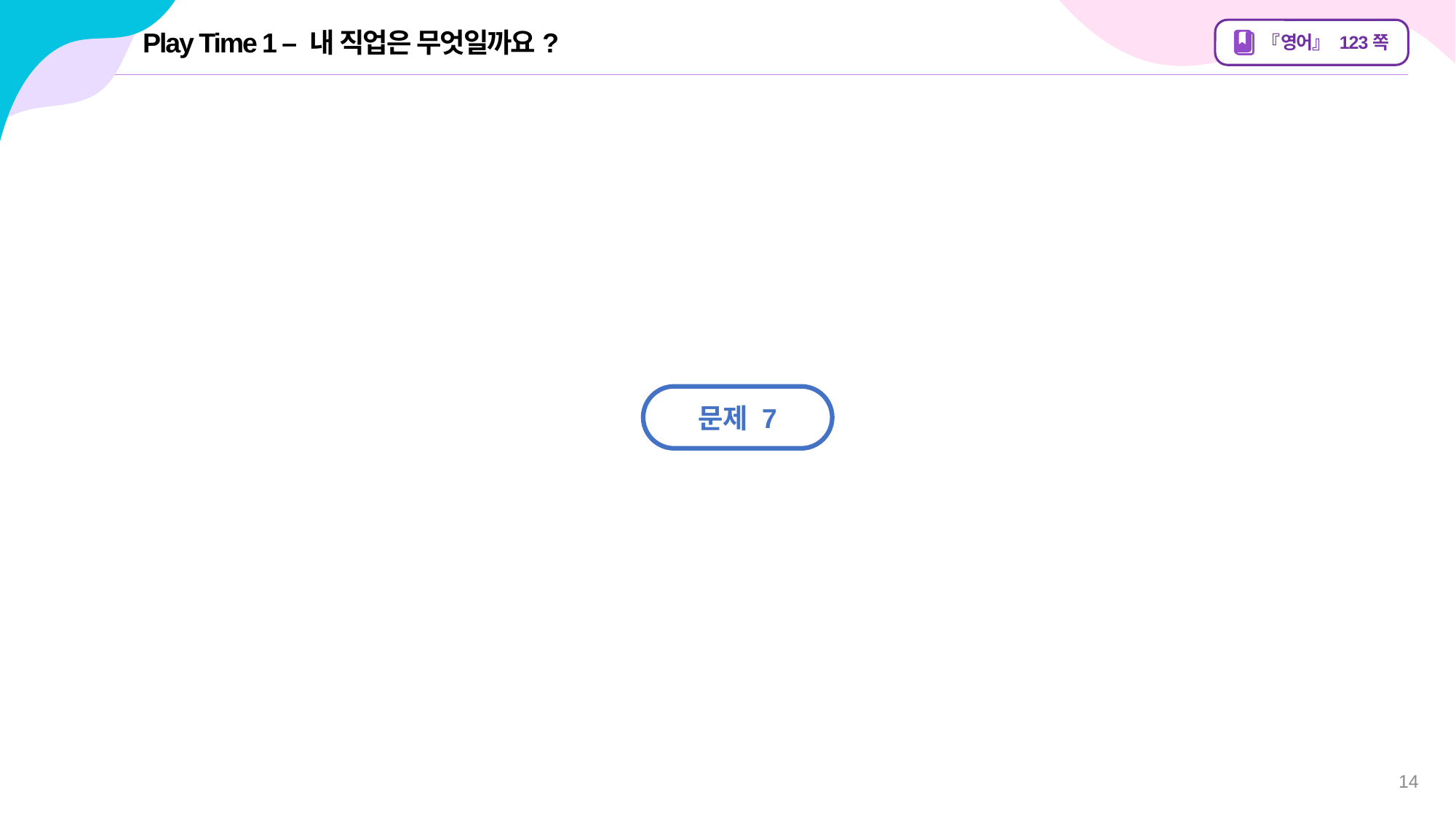

# Play Time 1 – 내 직업은 무엇일까요?

『영어』 123쪽

문제 7
14